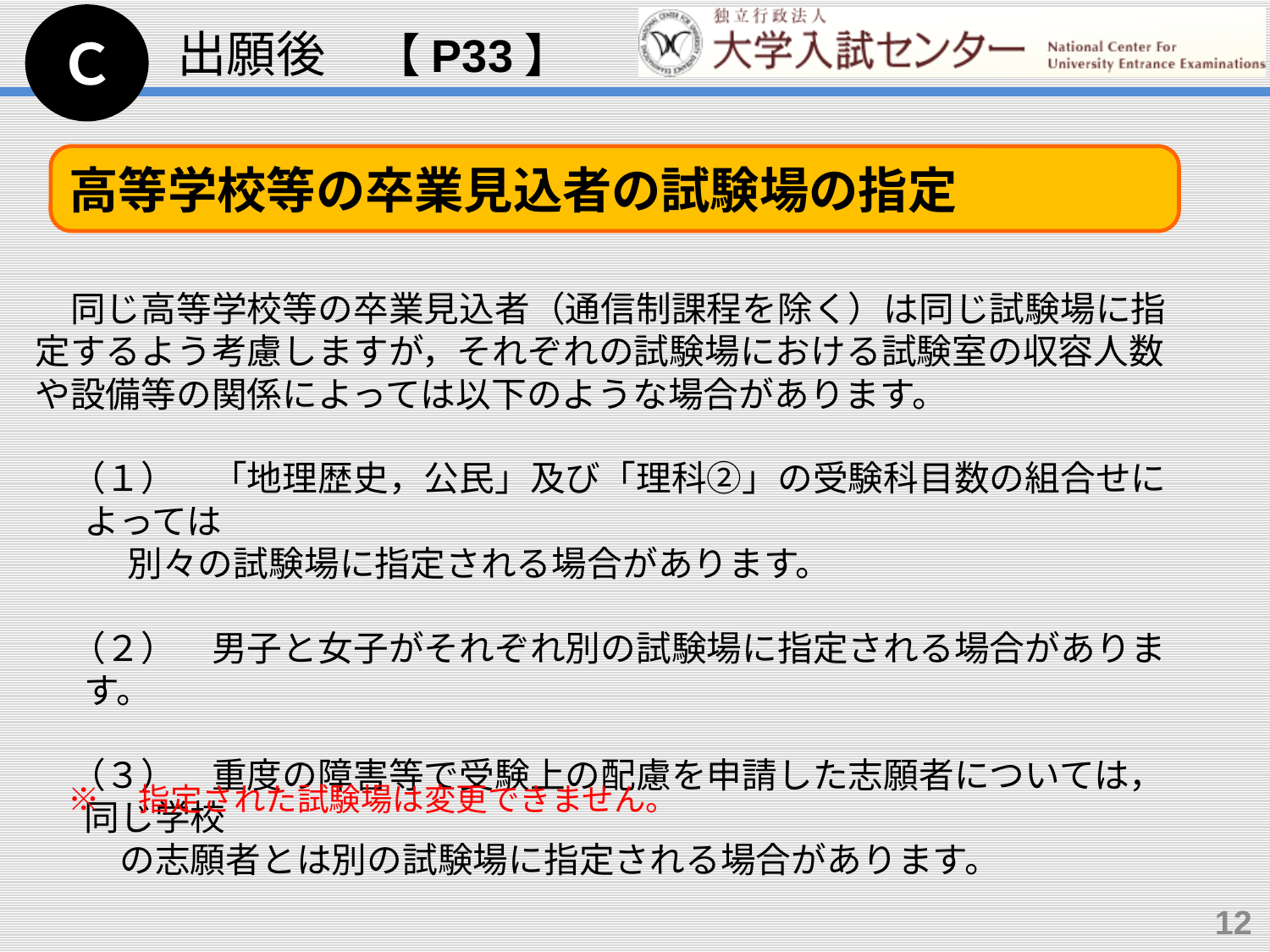

Ｃ
出願後　【P33】
高等学校等の卒業見込者の試験場の指定
　同じ高等学校等の卒業見込者（通信制課程を除く）は同じ試験場に指定するよう考慮しますが，それぞれの試験場における試験室の収容人数や設備等の関係によっては以下のような場合があります。
　（１）　「地理歴史，公民」及び「理科②」の受験科目数の組合せによっては　
　 別々の試験場に指定される場合があります。
　（２）　男子と女子がそれぞれ別の試験場に指定される場合があります。
　（３）　重度の障害等で受験上の配慮を申請した志願者については，同じ学校　
　の志願者とは別の試験場に指定される場合があります。

※　指定された試験場は変更できません。
12